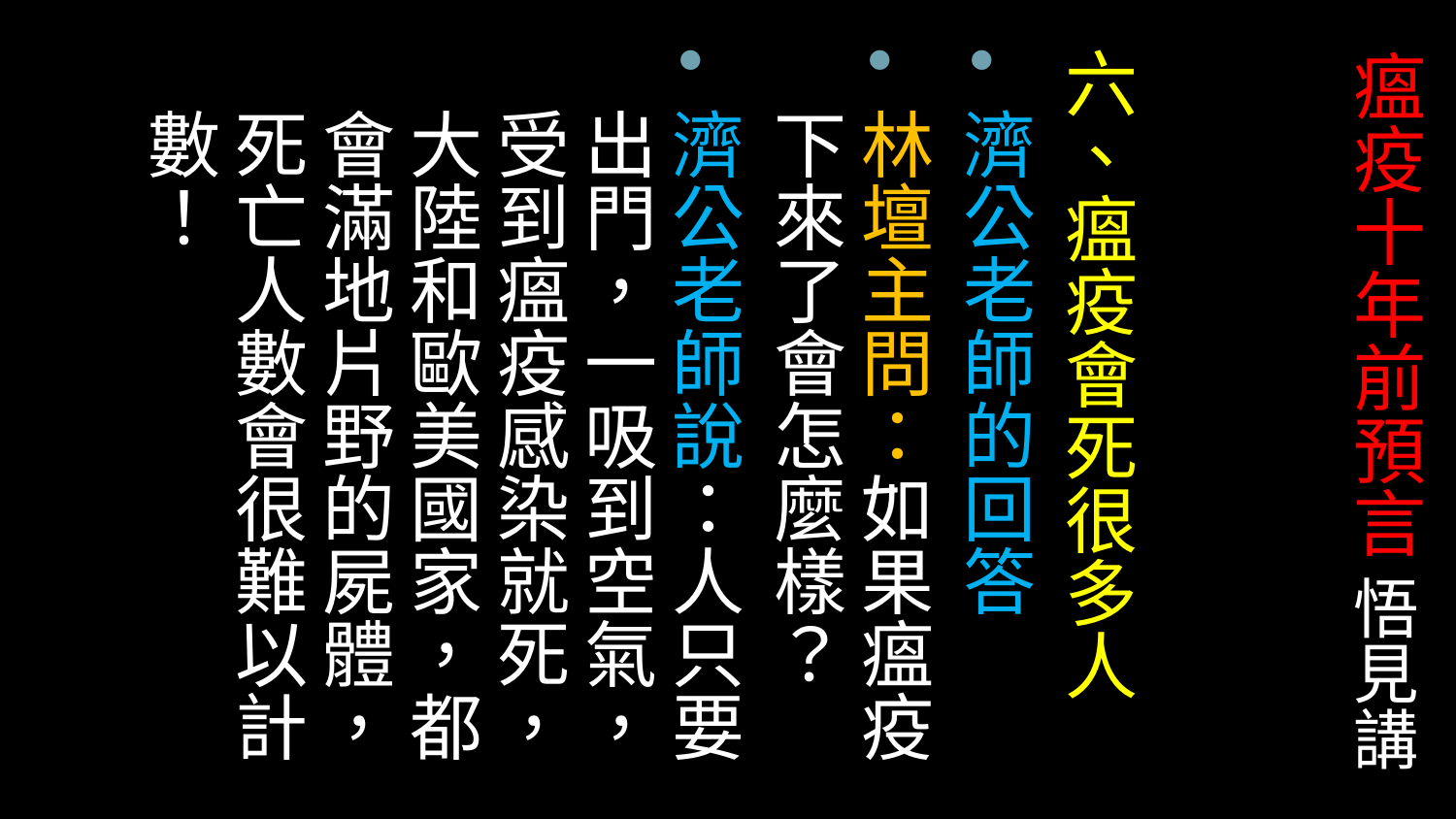

六、瘟疫會死很多人
濟公老師的回答
林壇主問：如果瘟疫下來了會怎麼樣？
濟公老師說：人只要出門，一吸到空氣，受到瘟疫感染就死，大陸和歐美國家，都會滿地片野的屍體，死亡人數會很難以計數！

# 瘟疫十年前預言 悟見講